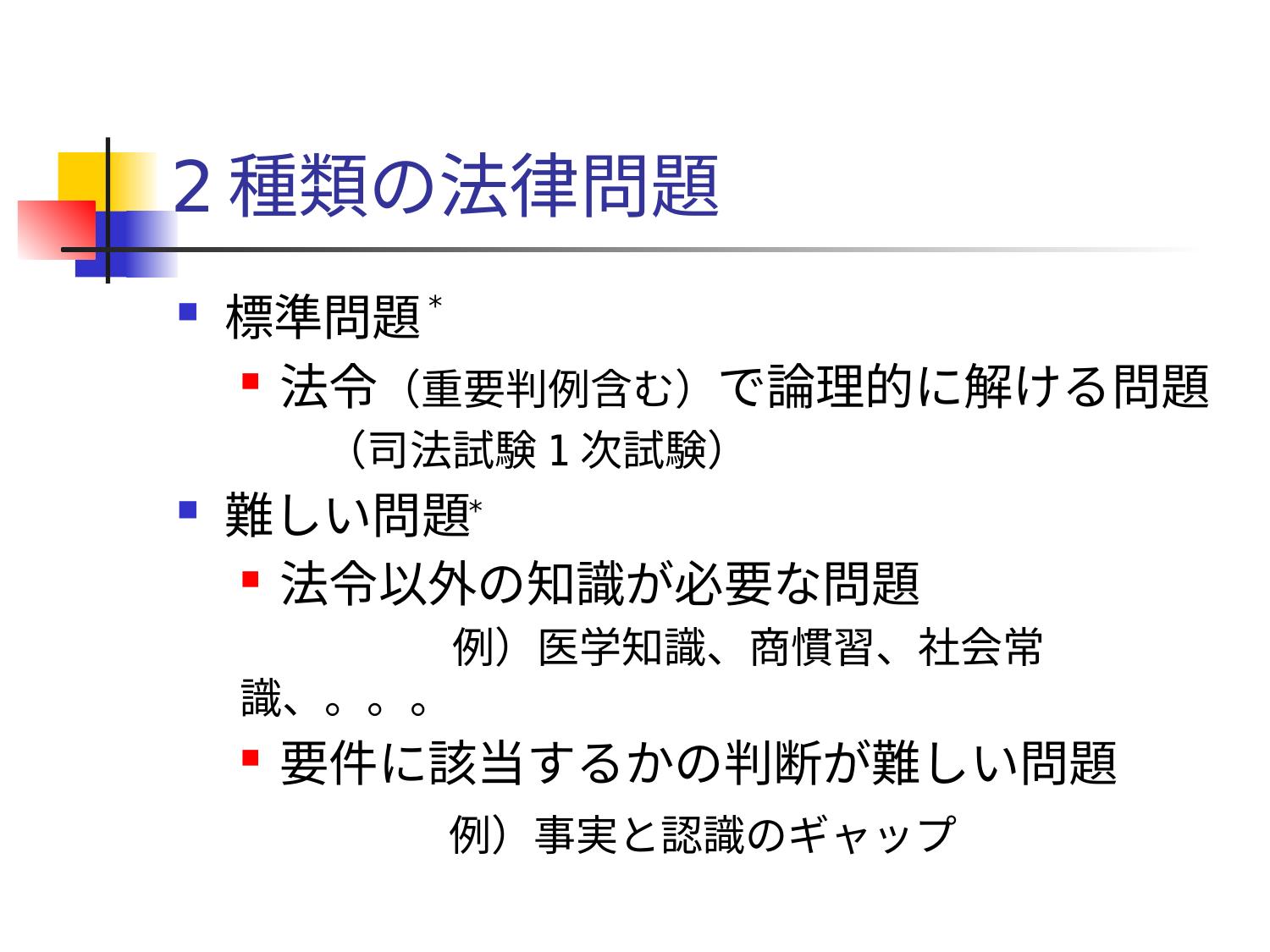

# 2種類の法律問題
標準問題
法令（重要判例含む）で論理的に解ける問題
　　（司法試験1次試験）
難しい問題
法令以外の知識が必要な問題
　　　　　例）医学知識、商慣習、社会常識、。。。
要件に該当するかの判断が難しい問題
　　　　 例）事実と認識のギャップ

*
*